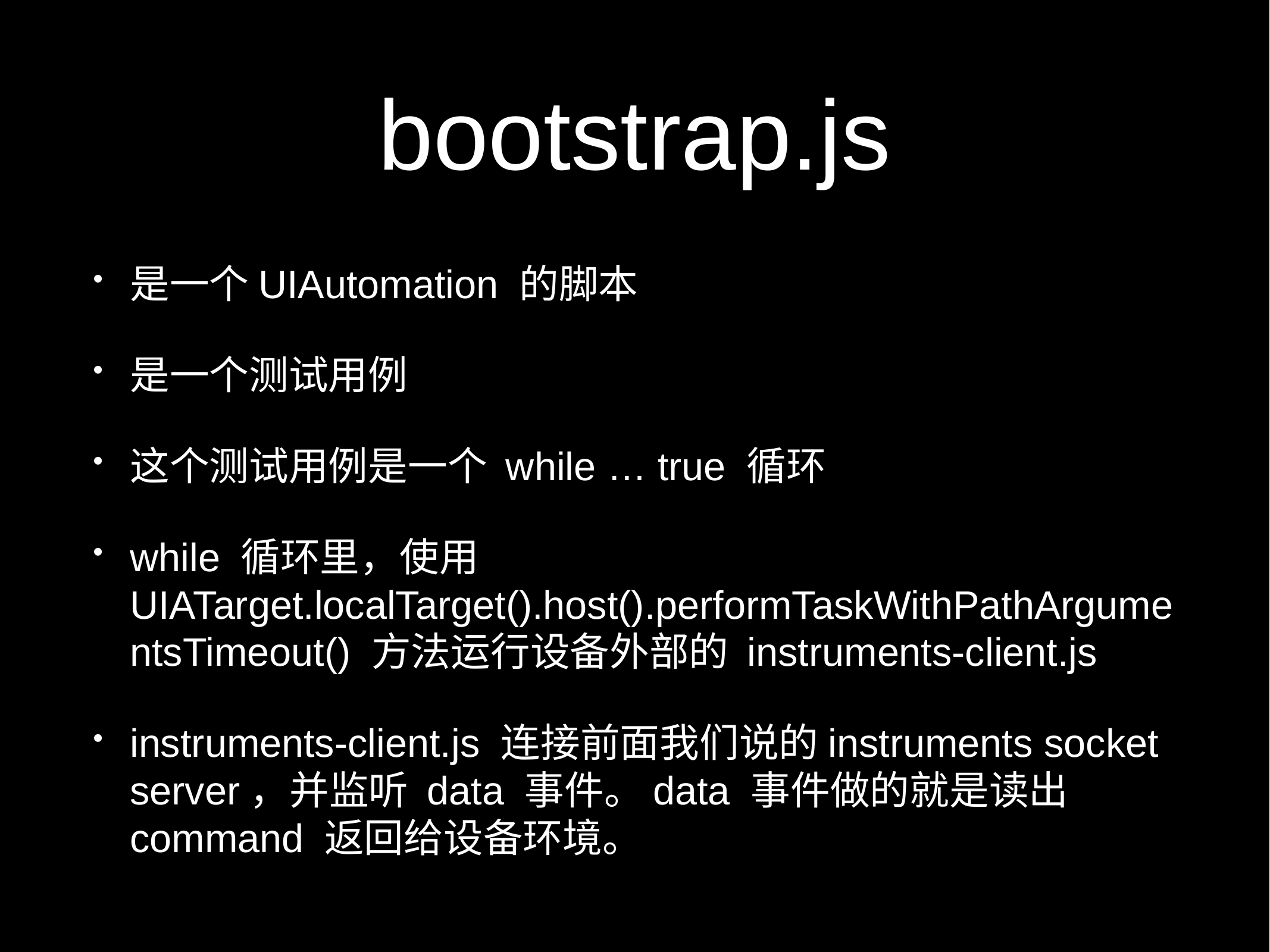

# bootstrap.js
是一个UIAutomation 的脚本
是一个测试用例
这个测试用例是一个 while … true 循环
while 循环里，使用 UIATarget.localTarget().host().performTaskWithPathArgumentsTimeout() 方法运行设备外部的 instruments-client.js
instruments-client.js 连接前面我们说的instruments socket server，并监听 data 事件。data 事件做的就是读出 command 返回给设备环境。